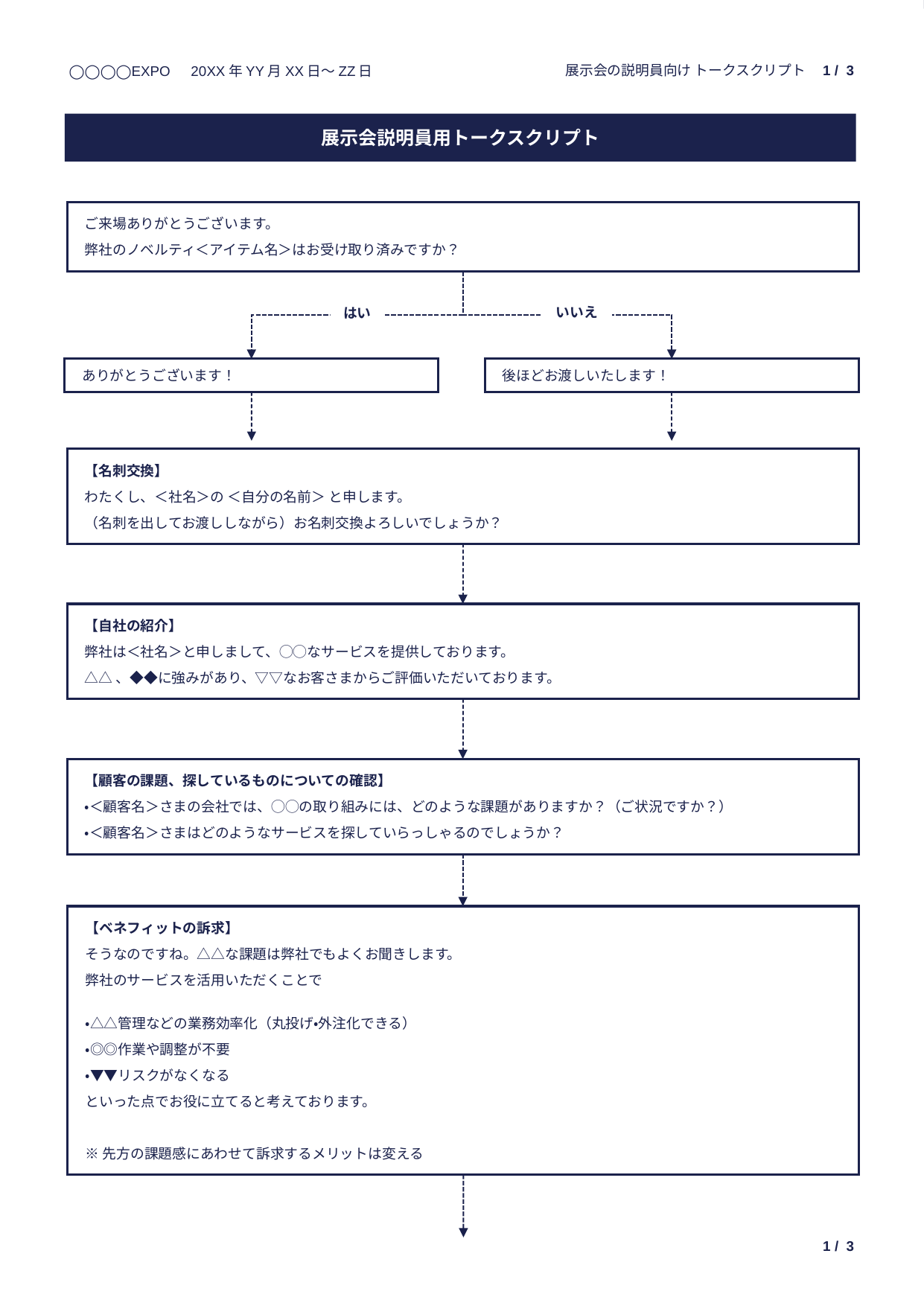

◯◯◯◯EXPO　20XX年YY月XX日〜ZZ日
展示会の説明員向け トークスクリプト　1 /  3
展示会説明員用トークスクリプト
ご来場ありがとうございます。
弊社のノベルティ＜アイテム名＞はお受け取り済みですか？
いいえ
はい
ありがとうございます！
後ほどお渡しいたします！
【名刺交換】
わたくし、＜社名＞の ＜自分の名前＞ と申します。
（名刺を出してお渡ししながら）お名刺交換よろしいでしょうか？
【自社の紹介】
弊社は＜社名＞と申しまして、◯◯なサービスを提供しております。
△△、◆◆に強みがあり、▽▽なお客さまからご評価いただいております。
【顧客の課題、探しているものについての確認】
・＜顧客名＞さまの会社では、◯◯の取り組みには、どのような課題がありますか？（ご状況ですか？）
・＜顧客名＞さまはどのようなサービスを探していらっしゃるのでしょうか？
【ベネフィットの訴求】
そうなのですね。△△な課題は弊社でもよくお聞きします。
弊社のサービスを活用いただくことで
・△△管理などの業務効率化（丸投げ・外注化できる）
・◎◎作業や調整が不要
・▼▼リスクがなくなる
といった点でお役に立てると考えております。

※先方の課題感にあわせて訴求するメリットは変える
1 /  3